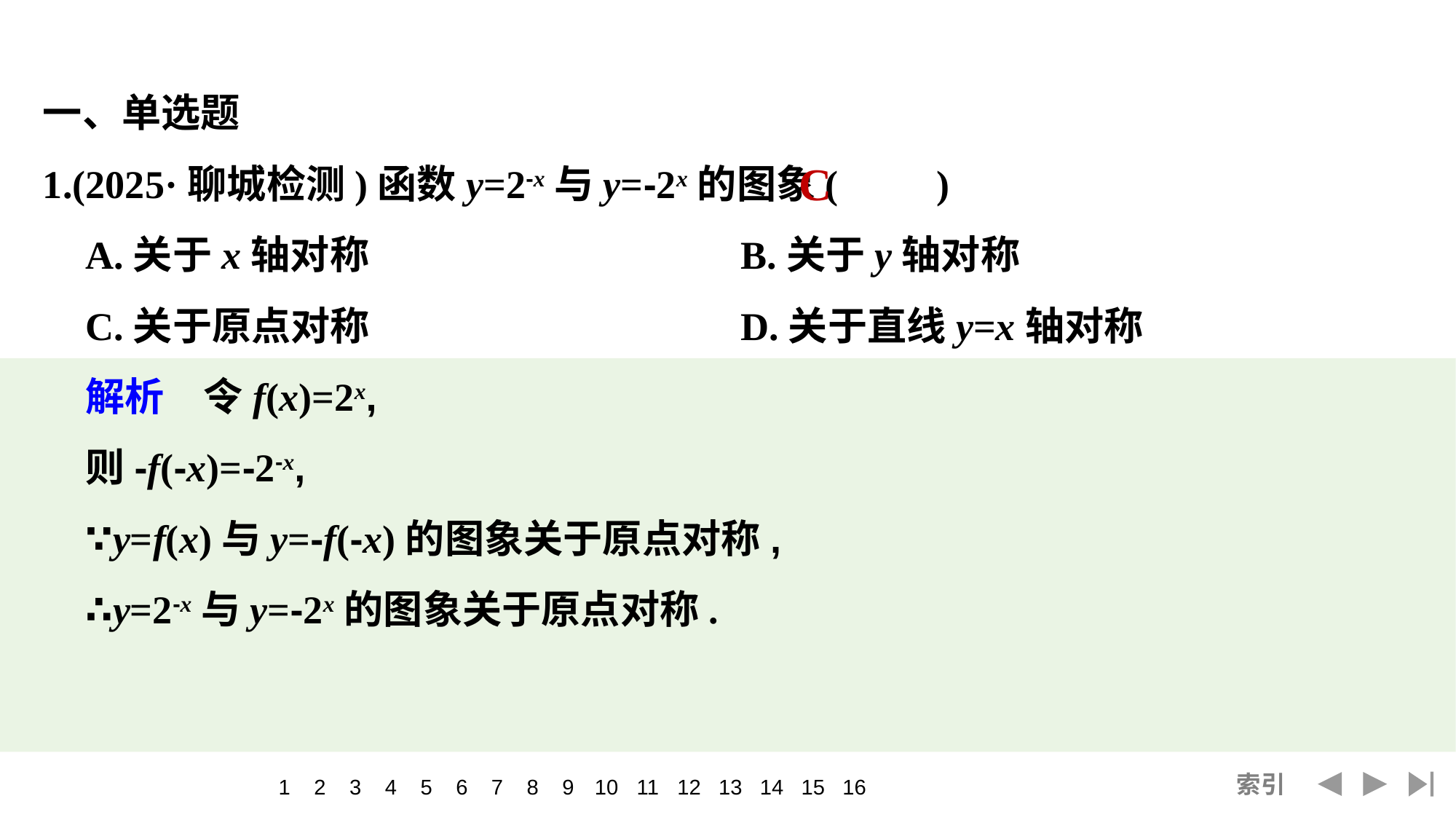

一、单选题
1.(2025·聊城检测)函数y=2-x与y=-2x的图象(　　)
	A.关于x轴对称				B.关于y轴对称
	C.关于原点对称				D.关于直线y=x轴对称
	解析　令f(x)=2x,
	则-f(-x)=-2-x,
	∵y=f(x)与y=-f(-x)的图象关于原点对称,
	∴y=2-x与y=-2x的图象关于原点对称.
C